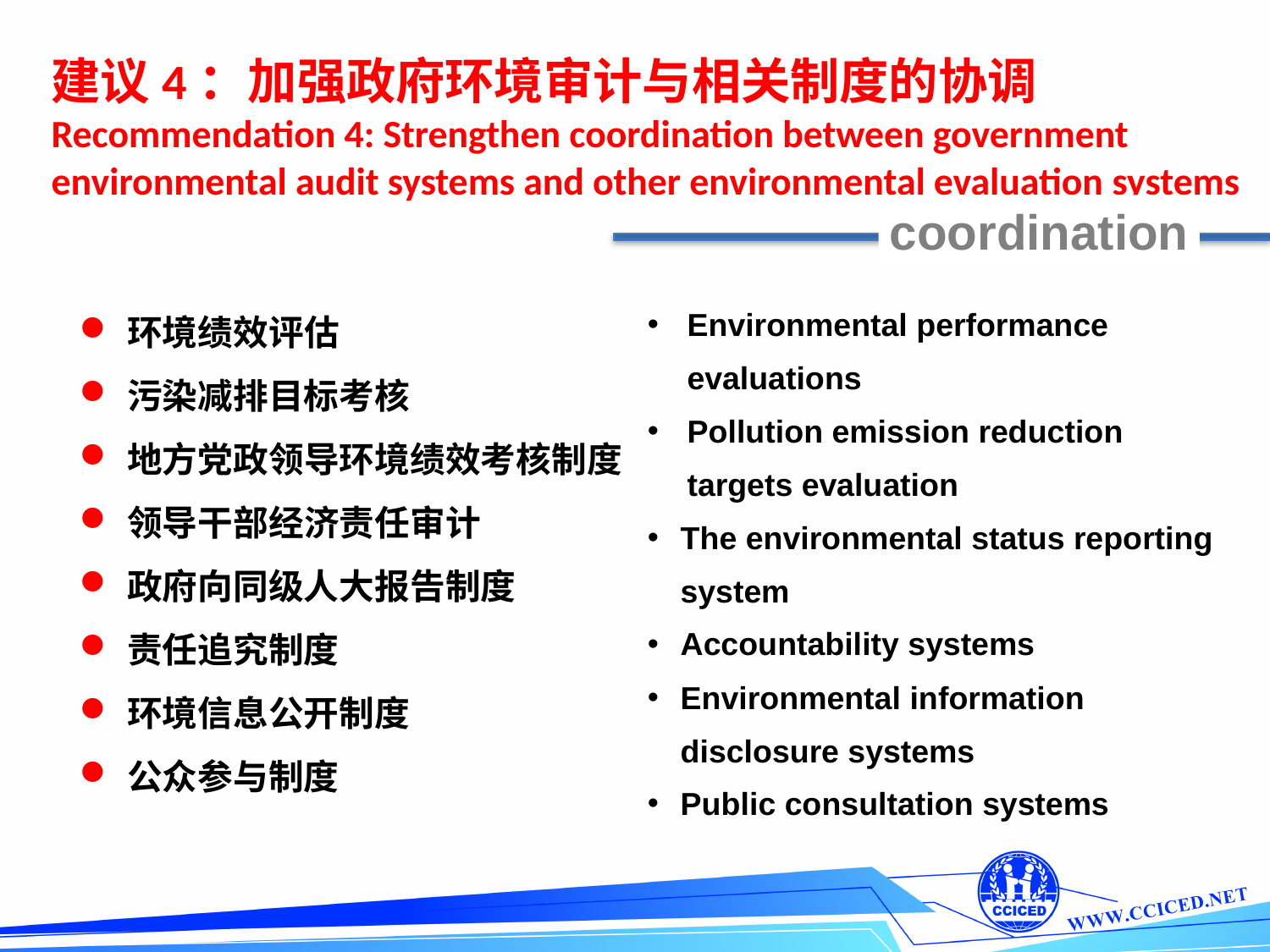

# 建议4：加强政府环境审计与相关制度的协调 Recommendation 4: Strengthen coordination between government environmental audit systems and other environmental evaluation systems
coordination

Environmental performance evaluations
Pollution emission reduction targets evaluation
The environmental status reporting system
Accountability systems
Environmental information disclosure systems
Public consultation systems
环境绩效评估
污染减排目标考核
地方党政领导环境绩效考核制度
领导干部经济责任审计
政府向同级人大报告制度
责任追究制度
环境信息公开制度
公众参与制度